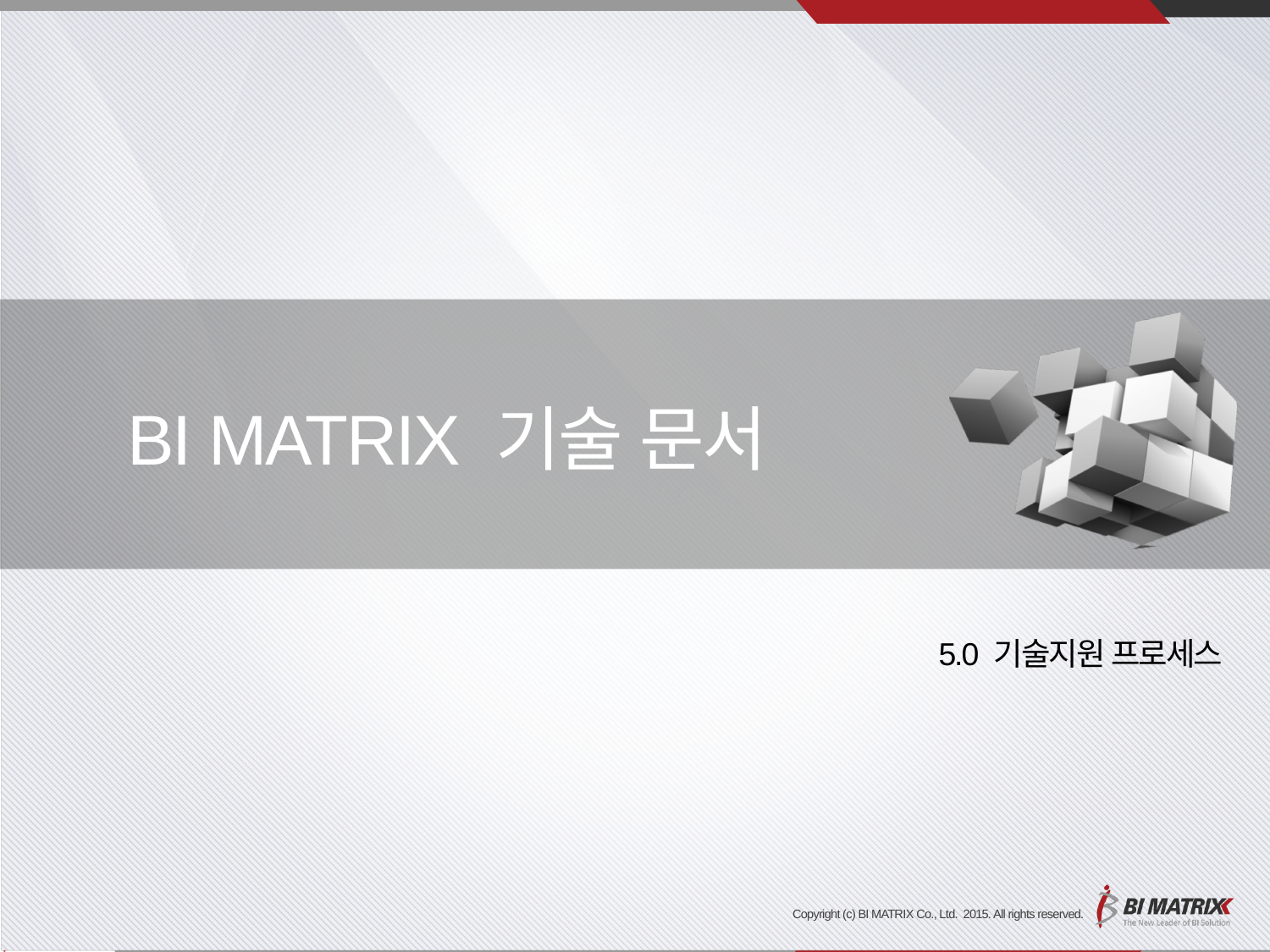

# BI MATRIX 기술 문서
5.0 기술지원 프로세스